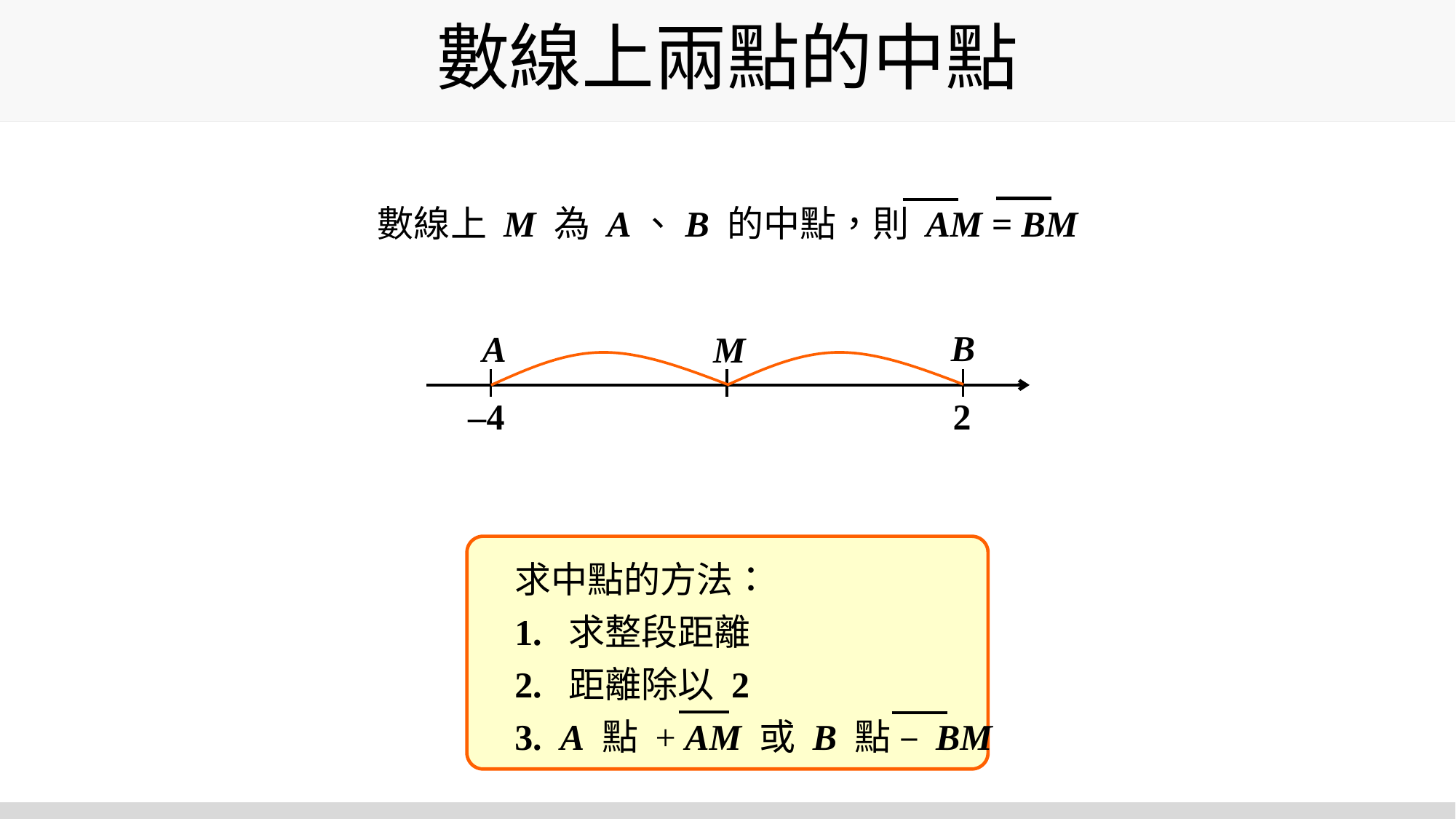

# 數線上兩點的中點
數線上 M 為 A、B 的中點，則 AM = BM
B
A
M

2
–4
求中點的方法：
1.  求整段距離
2.  距離除以 2
3.  A 點 + AM 或 B 點 – BM